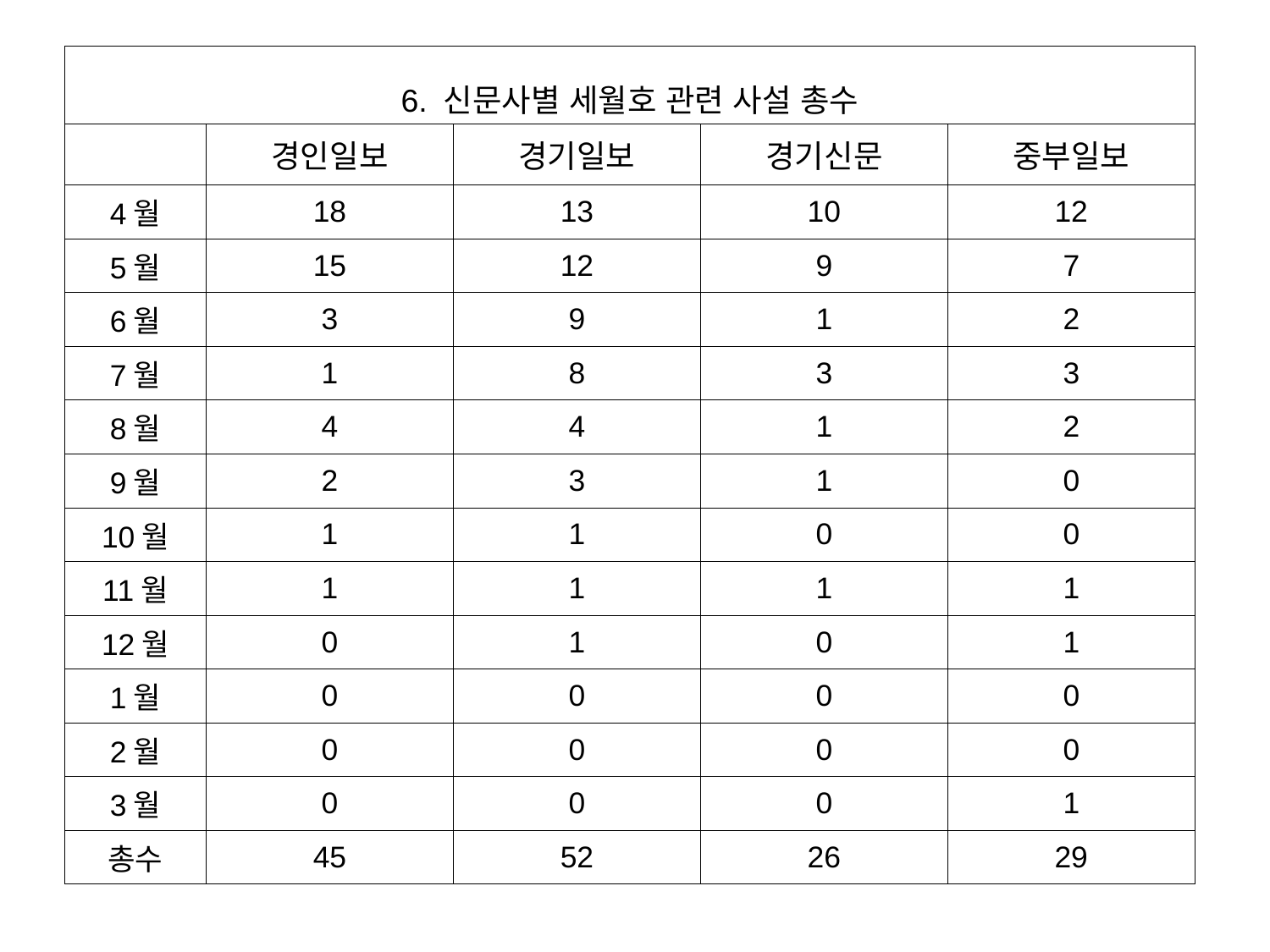

| 6. 신문사별 세월호 관련 사설 총수 |  |  |  |  |
| --- | --- | --- | --- | --- |
|  | 경인일보 | 경기일보 | 경기신문 | 중부일보 |
| 4월 | 18 | 13 | 10 | 12 |
| 5월 | 15 | 12 | 9 | 7 |
| 6월 | 3 | 9 | 1 | 2 |
| 7월 | 1 | 8 | 3 | 3 |
| 8월 | 4 | 4 | 1 | 2 |
| 9월 | 2 | 3 | 1 | 0 |
| 10월 | 1 | 1 | 0 | 0 |
| 11월 | 1 | 1 | 1 | 1 |
| 12월 | 0 | 1 | 0 | 1 |
| 1월 | 0 | 0 | 0 | 0 |
| 2월 | 0 | 0 | 0 | 0 |
| 3월 | 0 | 0 | 0 | 1 |
| 총수 | 45 | 52 | 26 | 29 |